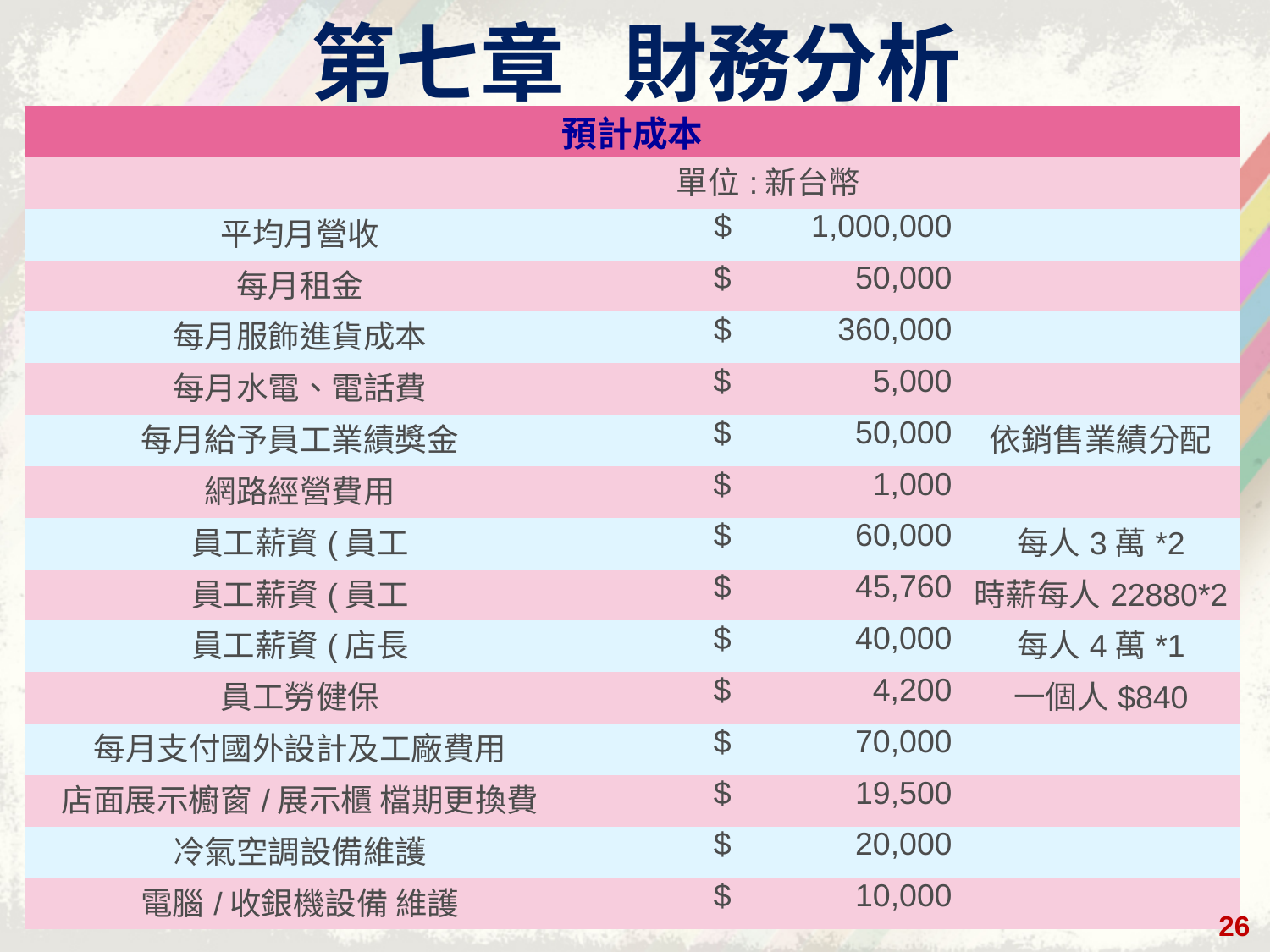

# 第七章   財務分析
| 預計成本 |  |  |
| --- | --- | --- |
|  | 單位:新台幣 |  |
| 平均月營收 | $ 1,000,000 |  |
| 每月租金 | $ 50,000 |  |
| 每月服飾進貨成本 | $ 360,000 |  |
| 每月水電、電話費 | $ 5,000 |  |
| 每月給予員工業績獎金 | $ 50,000 | 依銷售業績分配 |
| 網路經營費用 | $ 1,000 |  |
| 員工薪資(員工 | $ 60,000 | 每人3萬\*2 |
| 員工薪資(員工 | $ 45,760 | 時薪每人22880\*2 |
| 員工薪資(店長 | $ 40,000 | 每人4萬\*1 |
| 員工勞健保 | $ 4,200 | 一個人$840 |
| 每月支付國外設計及工廠費用 | $ 70,000 |  |
| 店面展示櫥窗/展示櫃 檔期更換費 | $ 19,500 |  |
| 冷氣空調設備維護 | $ 20,000 |  |
| 電腦/收銀機設備 維護 | $ 10,000 |  |
26